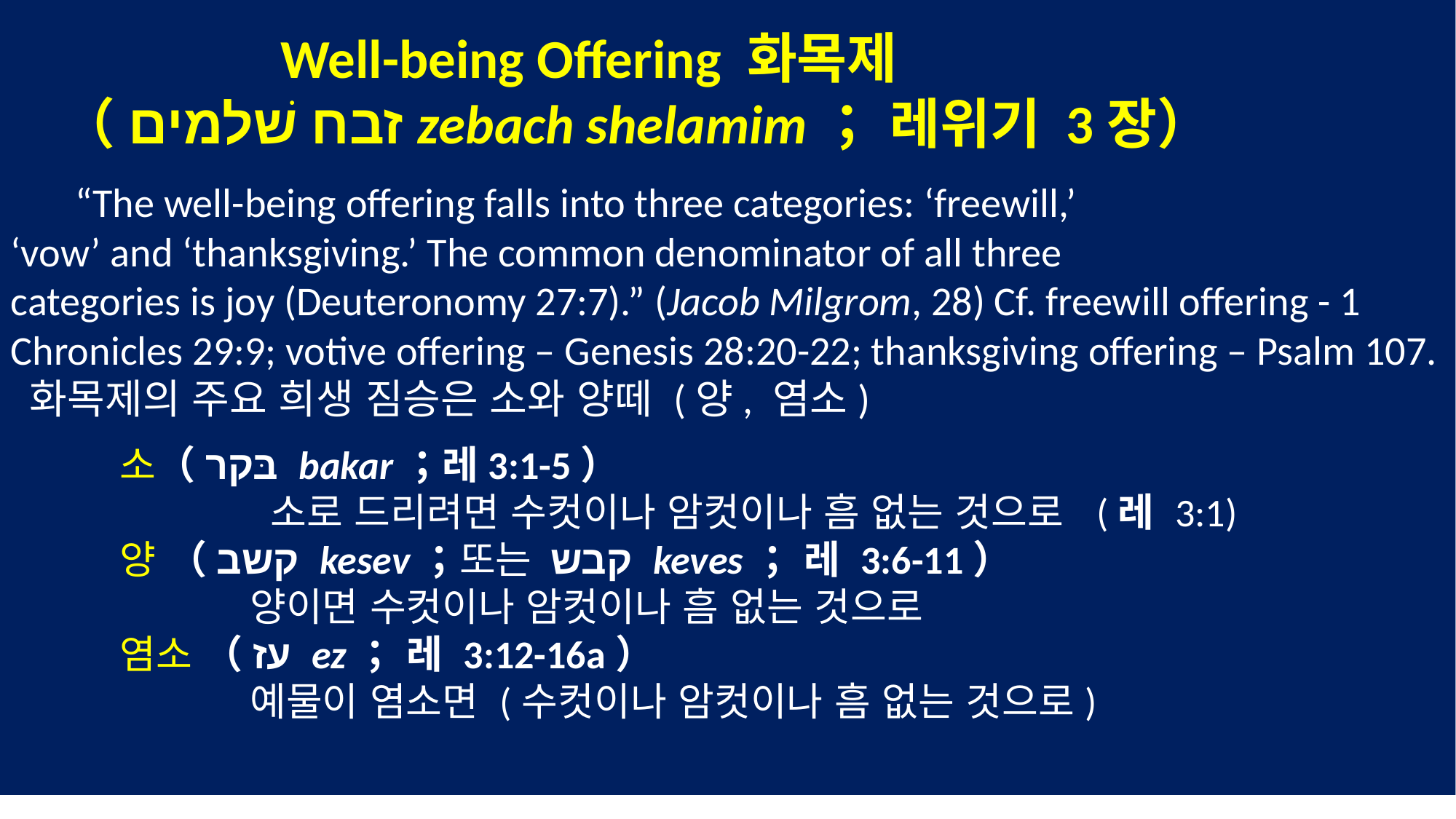

Well-being Offering 화목제
   （זבח שׁלמים zebach shelamim； 레위기 3장）

       “The well-being offering falls into three categories: ‘freewill,’
‘vow’ and ‘thanksgiving.’ The common denominator of all three
categories is joy (Deuteronomy 27:7).” (Jacob Milgrom, 28) Cf. freewill offering - 1 Chronicles 29:9; votive offering – Genesis 28:20-22; thanksgiving offering – Psalm 107.  화목제의 주요 희생 짐승은 소와 양떼 (양, 염소)

	소（בּקר  bakar；레3:1-5）
	 소로 드리려면 수컷이나 암컷이나 흠 없는 것으로  (레 3:1)
	양 （קשב  kesev；또는 קבש  keves； 레 3:6-11）
	양이면 수컷이나 암컷이나 흠 없는 것으로
	염소 （עז  ez； 레 3:12-16a）
	예물이 염소면 (수컷이나 암컷이나 흠 없는 것으로)